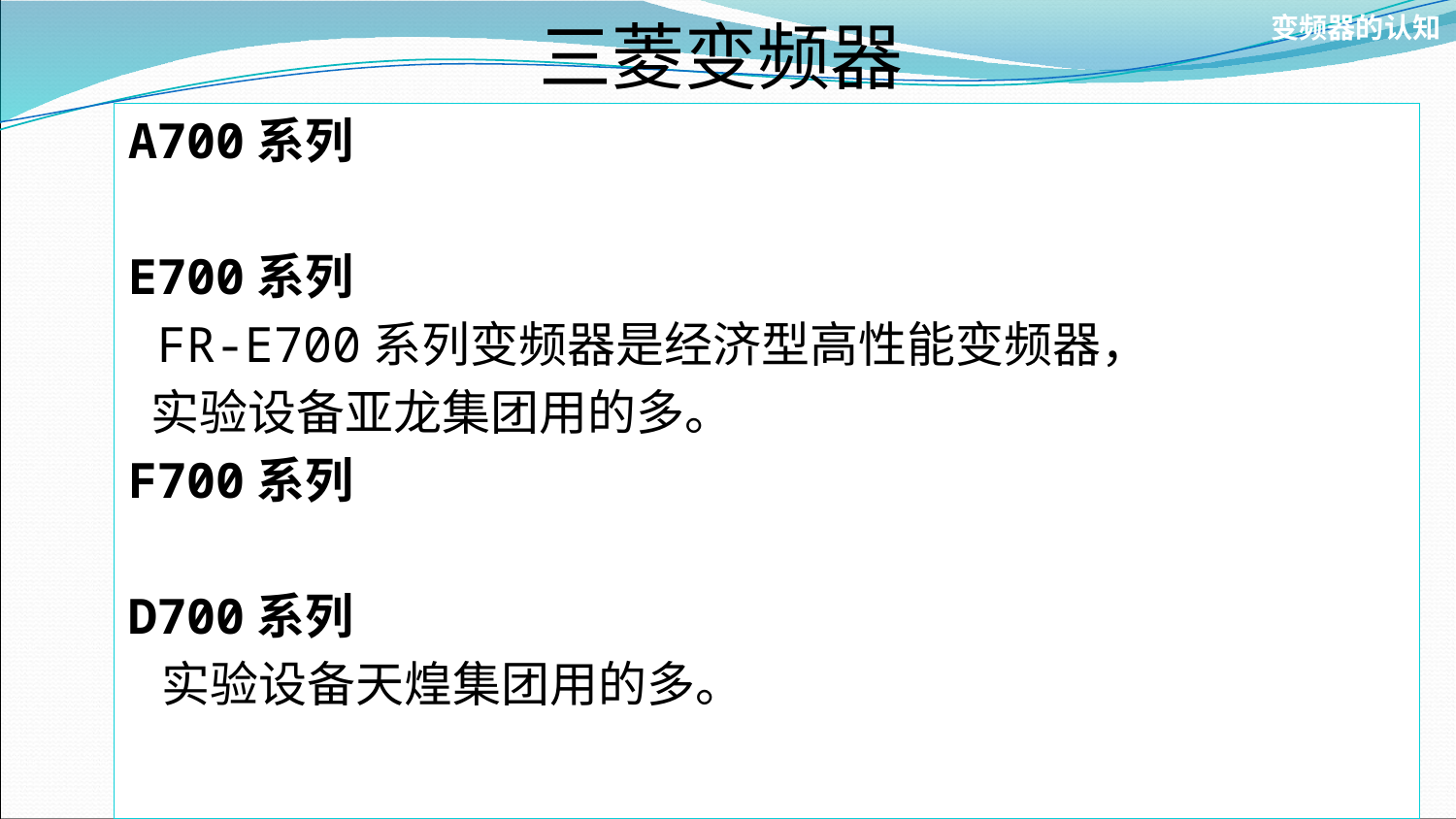

变频器的认知
三菱变频器
A700系列

E700系列
 FR-E700系列变频器是经济型高性能变频器，
 实验设备亚龙集团用的多。
F700系列

D700系列
  实验设备天煌集团用的多。